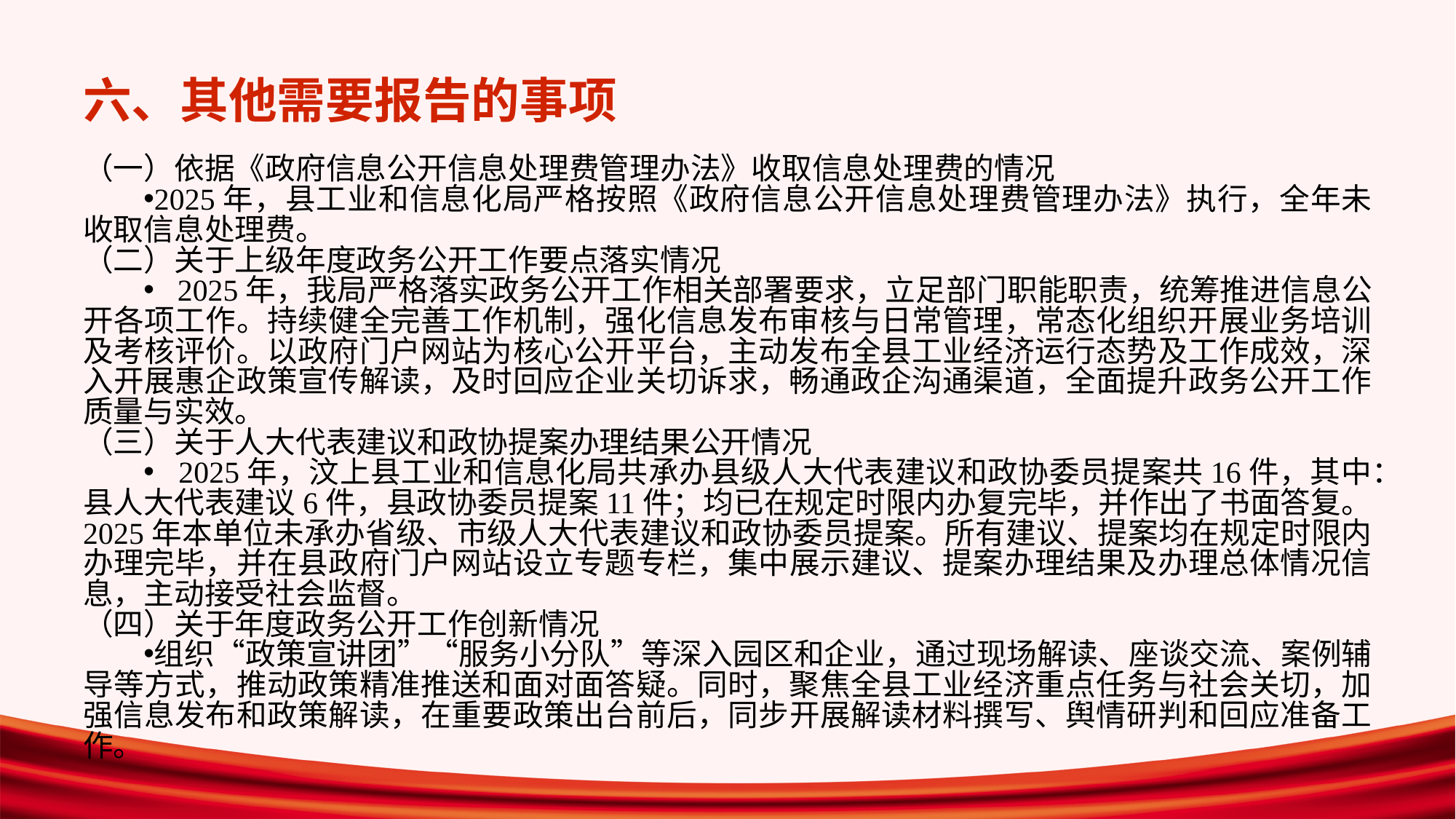

# 六、其他需要报告的事项
（一）依据《政府信息公开信息处理费管理办法》收取信息处理费的情况
2025年，县工业和信息化局严格按照《政府信息公开信息处理费管理办法》执行，全年未收取信息处理费。
（二）关于上级年度政务公开工作要点落实情况
   2025年，我局严格落实政务公开工作相关部署要求，立足部门职能职责，统筹推进信息公开各项工作。持续健全完善工作机制，强化信息发布审核与日常管理，常态化组织开展业务培训及考核评价。以政府门户网站为核心公开平台，主动发布全县工业经济运行态势及工作成效，深入开展惠企政策宣传解读，及时回应企业关切诉求，畅通政企沟通渠道，全面提升政务公开工作质量与实效。
（三）关于人大代表建议和政协提案办理结果公开情况
   2025年，汶上县工业和信息化局共承办县级人大代表建议和政协委员提案共16件，其中：县人大代表建议6件，县政协委员提案11件；均已在规定时限内办复完毕，并作出了书面答复。2025年本单位未承办省级、市级人大代表建议和政协委员提案。所有建议、提案均在规定时限内办理完毕，并在县政府门户网站设立专题专栏，集中展示建议、提案办理结果及办理总体情况信息，主动接受社会监督。
（四）关于年度政务公开工作创新情况
组织“政策宣讲团”“服务小分队”等深入园区和企业，通过现场解读、座谈交流、案例辅导等方式，推动政策精准推送和面对面答疑。同时，聚焦全县工业经济重点任务与社会关切，加强信息发布和政策解读，在重要政策出台前后，同步开展解读材料撰写、舆情研判和回应准备工作。